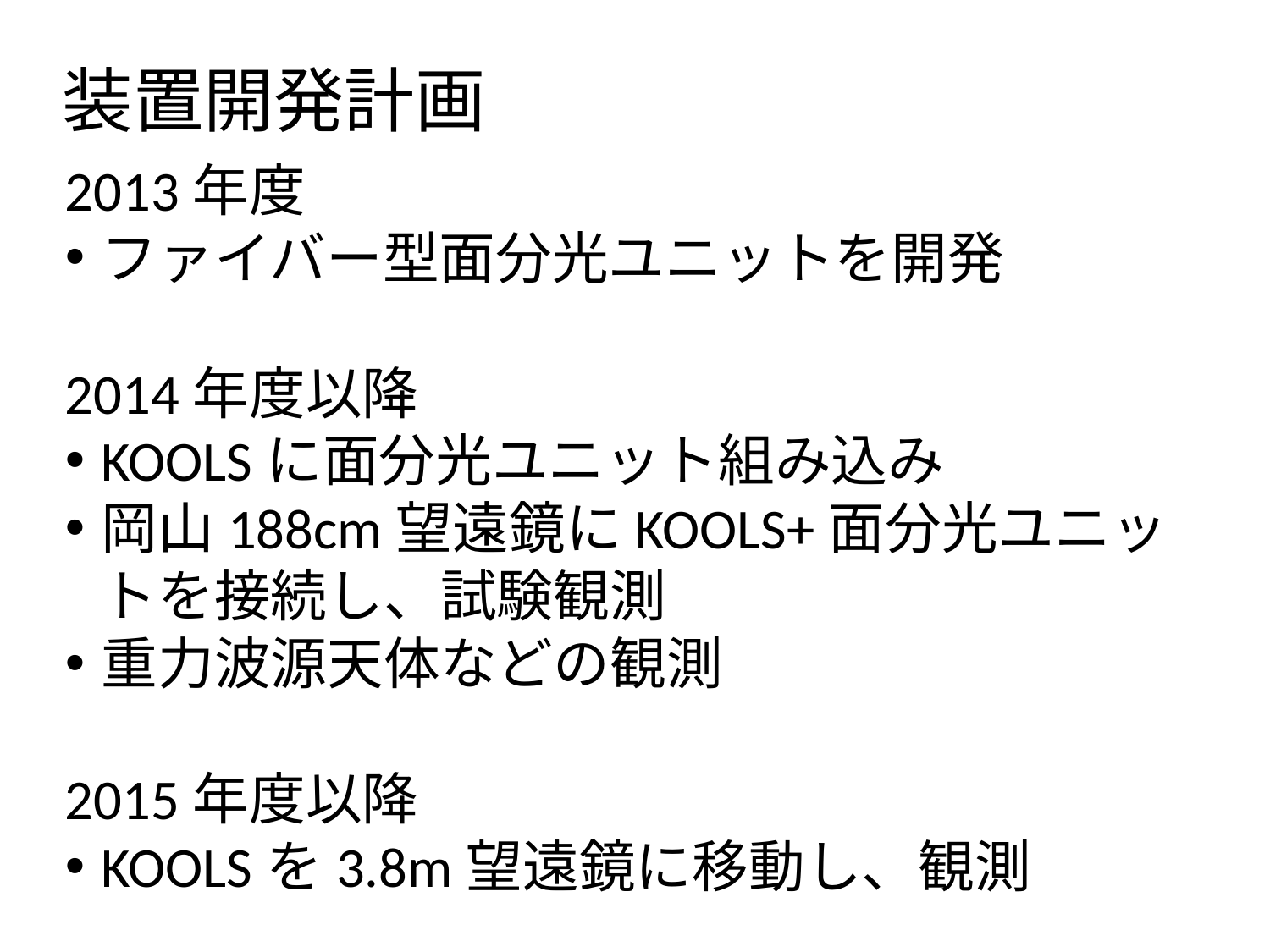

装置開発計画
2013年度
ファイバー型面分光ユニットを開発

2014年度以降
KOOLSに面分光ユニット組み込み
岡山188cm望遠鏡にKOOLS+面分光ユニットを接続し、試験観測
重力波源天体などの観測

2015年度以降
KOOLSを3.8m望遠鏡に移動し、観測